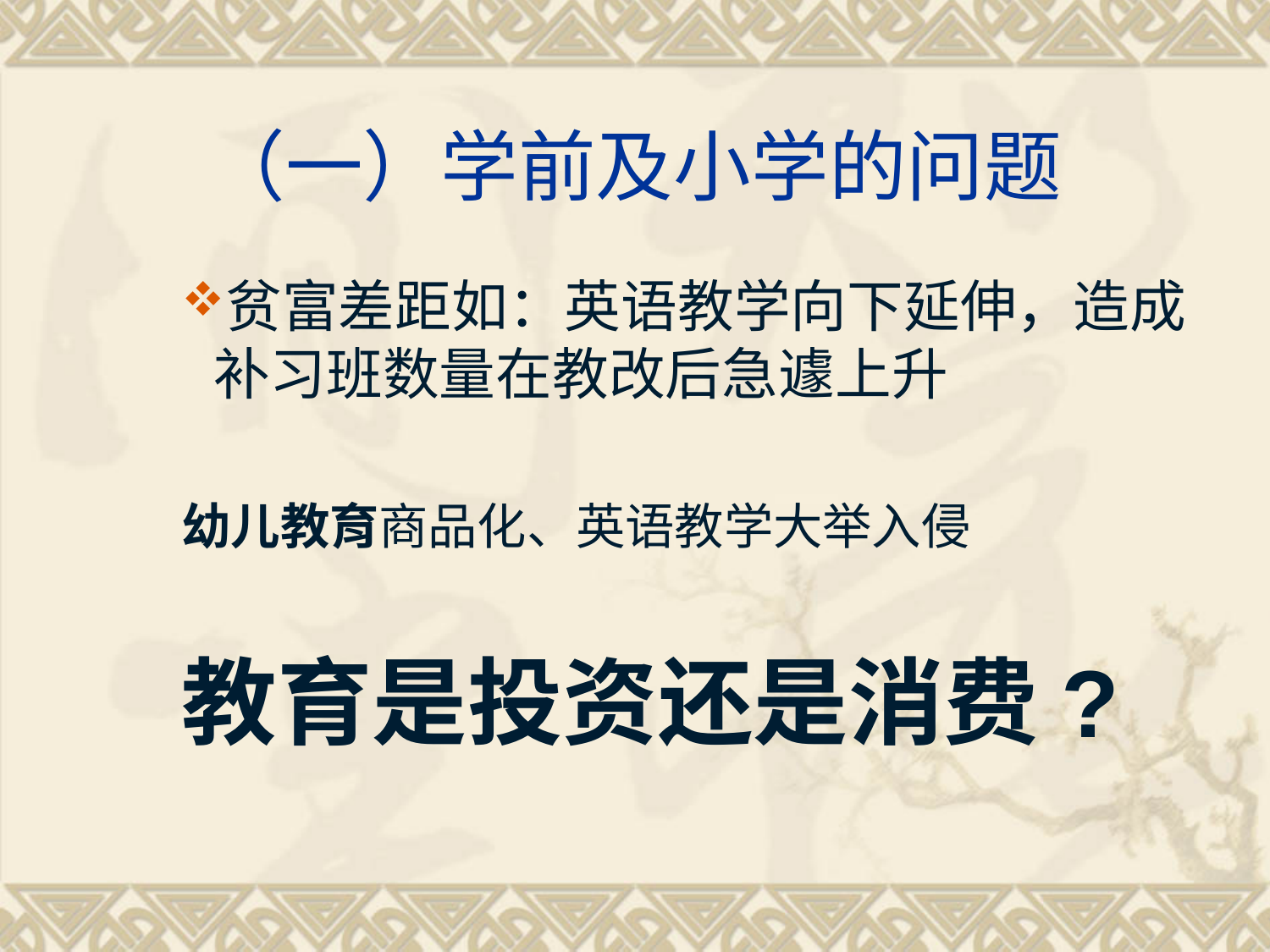

# （一）学前及小学的问题
贫富差距如：英语教学向下延伸，造成补习班数量在教改后急遽上升

幼儿教育商品化、英语教学大举入侵

教育是投资还是消费?